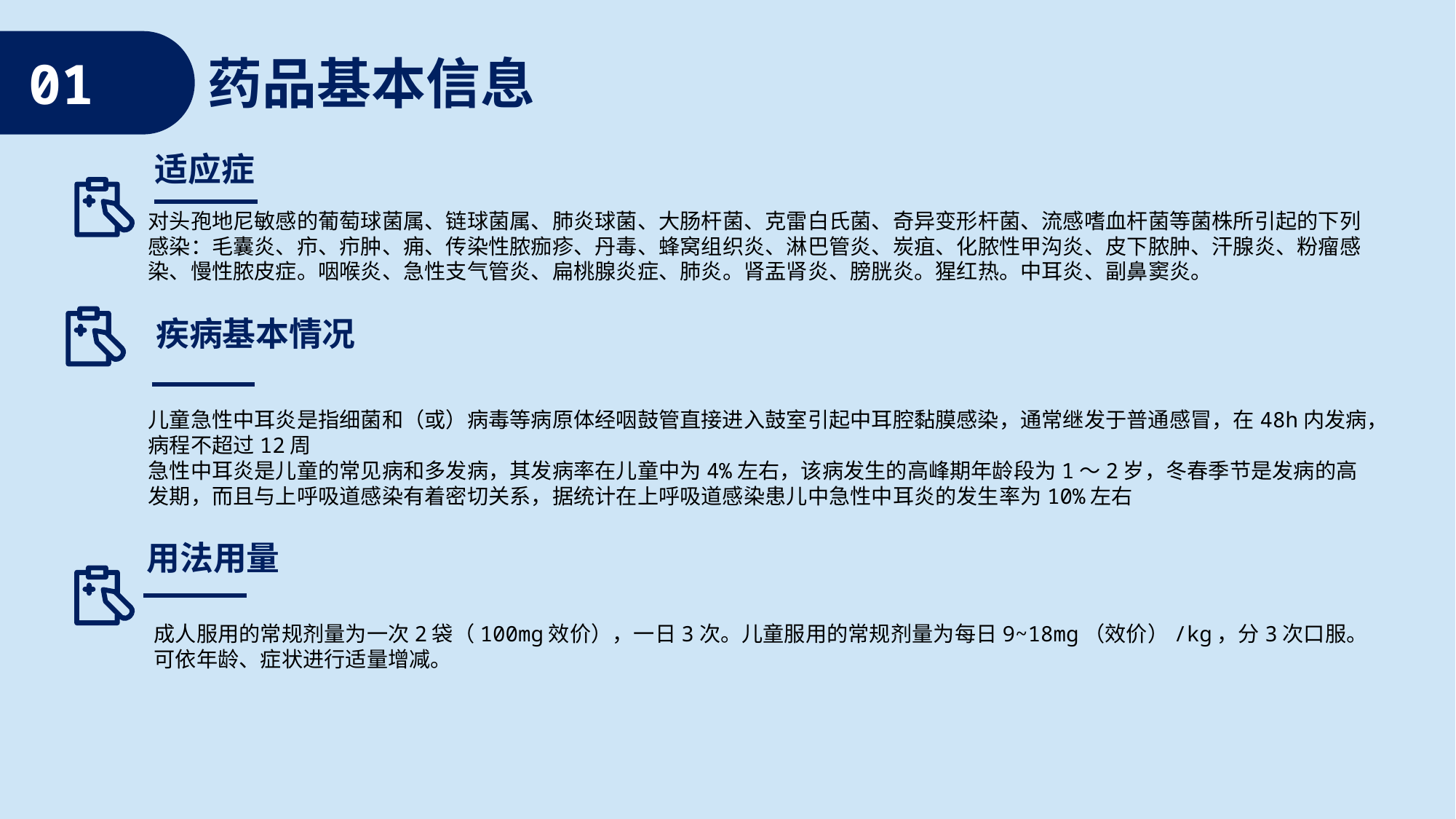

01
药品基本信息
适应症

对头孢地尼敏感的葡萄球菌属、链球菌属、肺炎球菌、大肠杆菌、克雷白氏菌、奇异变形杆菌、流感嗜血杆菌等菌株所引起的下列感染：毛囊炎、疖、疖肿、痈、传染性脓痂疹、丹毒、蜂窝组织炎、淋巴管炎、炭疽、化脓性甲沟炎、皮下脓肿、汗腺炎、粉瘤感染、慢性脓皮症。咽喉炎、急性支气管炎、扁桃腺炎症、肺炎。肾盂肾炎、膀胱炎。猩红热。中耳炎、副鼻窦炎。

疾病基本情况
儿童急性中耳炎是指细菌和（或）病毒等病原体经咽鼓管直接进入鼓室引起中耳腔黏膜感染，通常继发于普通感冒，在48h内发病，病程不超过12周
急性中耳炎是儿童的常见病和多发病，其发病率在儿童中为4%左右，该病发生的高峰期年龄段为1～2岁，冬春季节是发病的高发期，而且与上呼吸道感染有着密切关系，据统计在上呼吸道感染患儿中急性中耳炎的发生率为10%左右

用法用量

成人服用的常规剂量为一次2袋（100mg效价），一日3次。儿童服用的常规剂量为每日9~18mg（效价）/kg，分3次口服。可依年龄、症状进行适量增减。